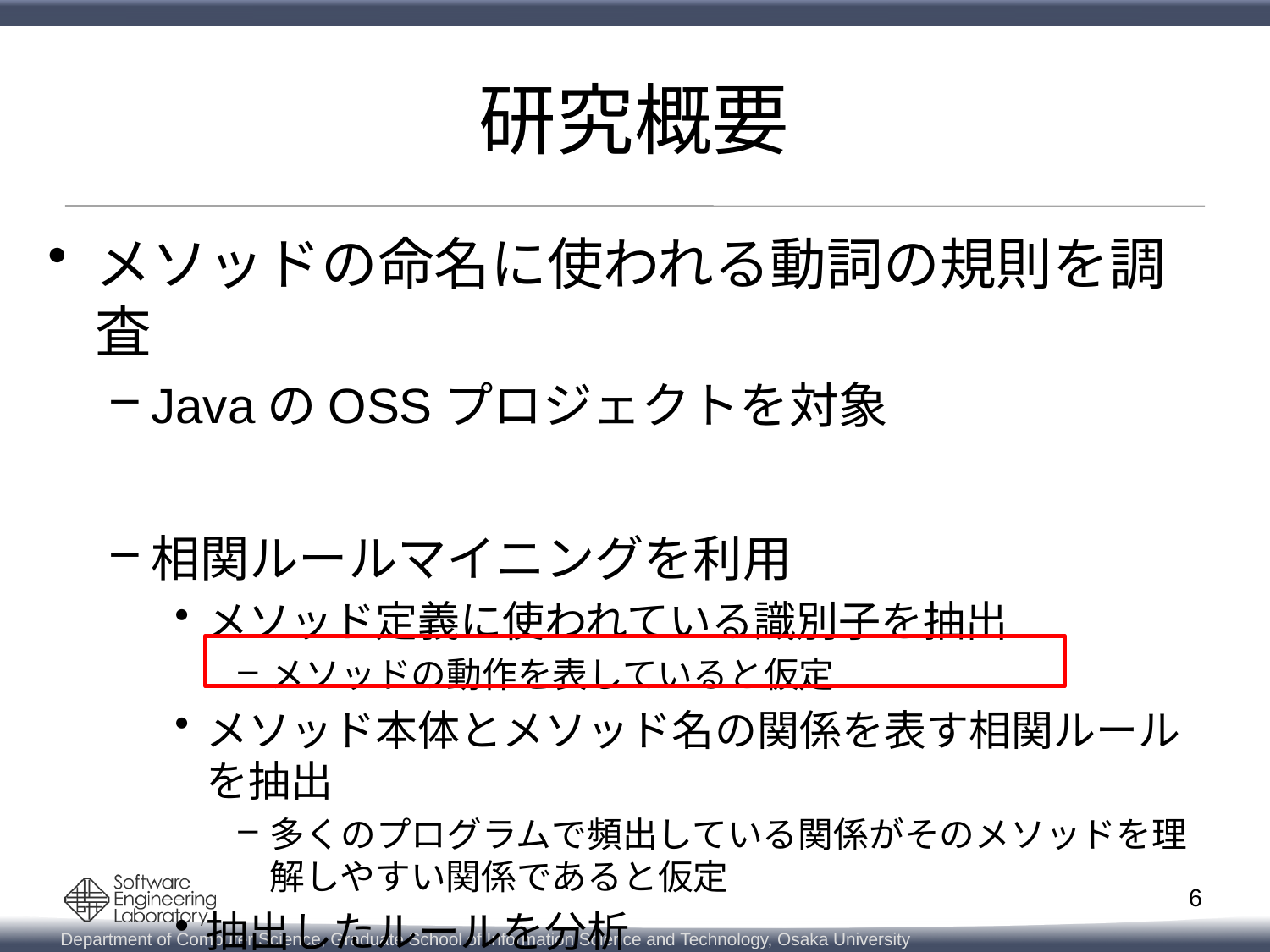

# 研究概要
メソッドの命名に使われる動詞の規則を調査
JavaのOSSプロジェクトを対象

相関ルールマイニングを利用
メソッド定義に使われている識別子を抽出
メソッドの動作を表していると仮定
メソッド本体とメソッド名の関係を表す相関ルールを抽出
多くのプログラムで頻出している関係がそのメソッドを理解しやすい関係であると仮定
抽出したルールを分析

6